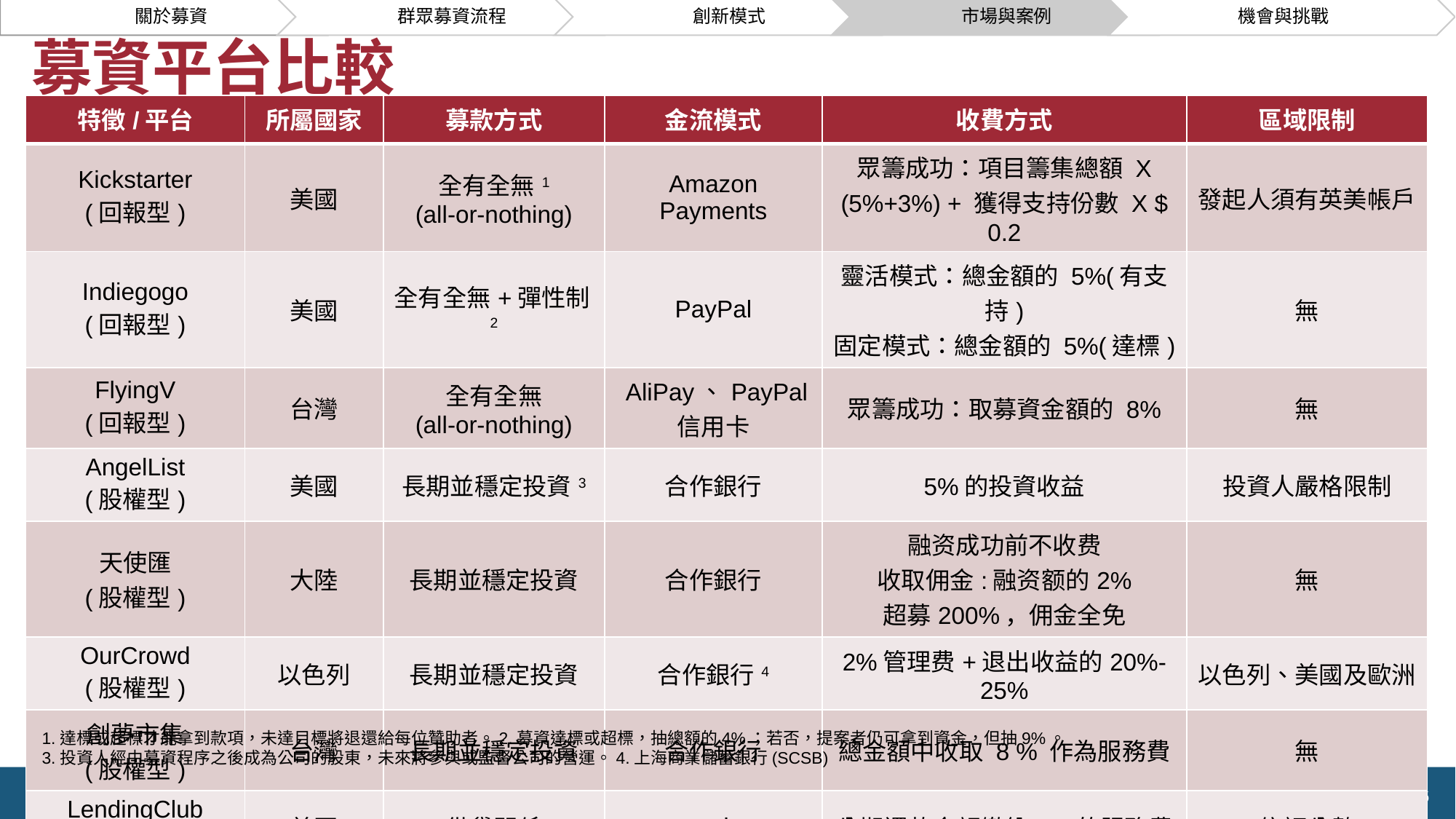

關於募資
群眾募資流程
創新模式
市場與案例
機會與挑戰
# 募資平台比較
| 特徵/平台 | 所屬國家 | 募款方式 | 金流模式 | 收費方式 | 區域限制 |
| --- | --- | --- | --- | --- | --- |
| Kickstarter (回報型) | 美國 | 全有全無1 (all-or-nothing) | Amazon Payments | 眾籌成功：項目籌集總額 X (5%+3%) + 獲得支持份數 X $ 0.2 | 發起人須有英美帳戶 |
| Indiegogo (回報型) | 美國 | 全有全無+彈性制2 | PayPal | 靈活模式：總金額的 5%(有支持) 固定模式：總金額的 5%(達標) | 無 |
| FlyingV (回報型) | 台灣 | 全有全無 (all-or-nothing) | AliPay、PayPal 信用卡 | 眾籌成功：取募資金額的 8% | 無 |
| AngelList (股權型) | 美國 | 長期並穩定投資3 | 合作銀行 | 5%的投資收益 | 投資人嚴格限制 |
| 天使匯 (股權型) | 大陸 | 長期並穩定投資 | 合作銀行 | 融资成功前不收费 收取佣金:融资额的2% 超募200%，佣金全免 | 無 |
| OurCrowd (股權型) | 以色列 | 長期並穩定投資 | 合作銀行4 | 2%管理费+退出收益的20%-25% | 以色列、美國及歐洲 |
| 創夢市集 (股權型) | 台灣 | 長期並穩定投資 | 合作銀行 | 總金額中收取 8 % 作為服務費 | 無 |
| LendingClub (債權型) | 美國 | 借貸關係 | rent-a-charter | 分期還款金額繳納1%的服務費 | 信評分數 |
1.達標或超標才能拿到款項，未達目標將退還給每位贊助者。2.募資達標或超標，抽總額的4%；若否，提案者仍可拿到資金，但抽9%。
3.投資人經由募資程序之後成為公司的股東，未來將參與或監督公司的營運。4.上海商業儲蓄銀行(SCSB)
《2018數位金融》                                                                                                                                                              NCTU.IIM.IEBI Lab
36